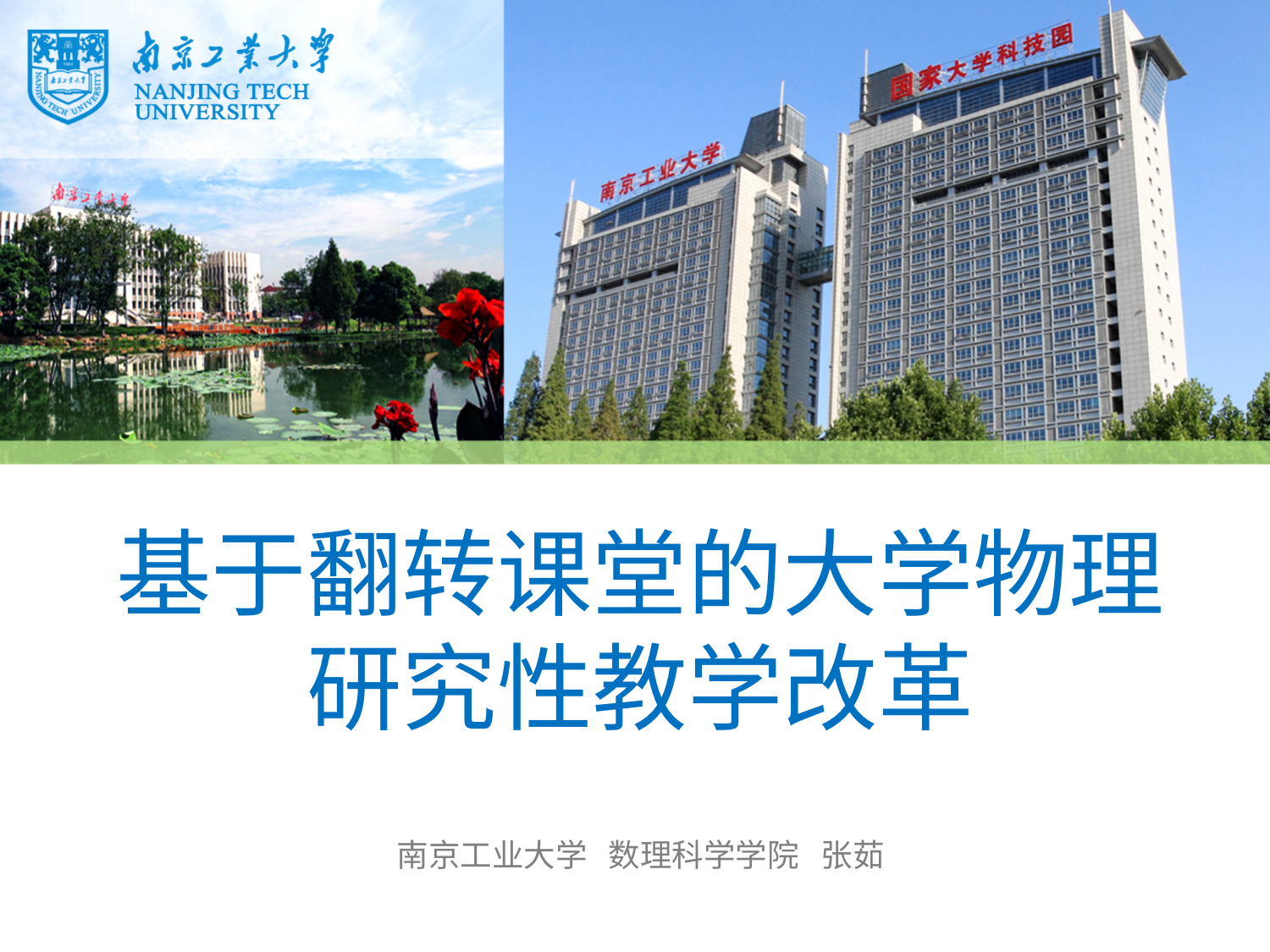

基于翻转课堂的大学物理
研究性教学改革
南京工业大学   数理科学学院   张茹